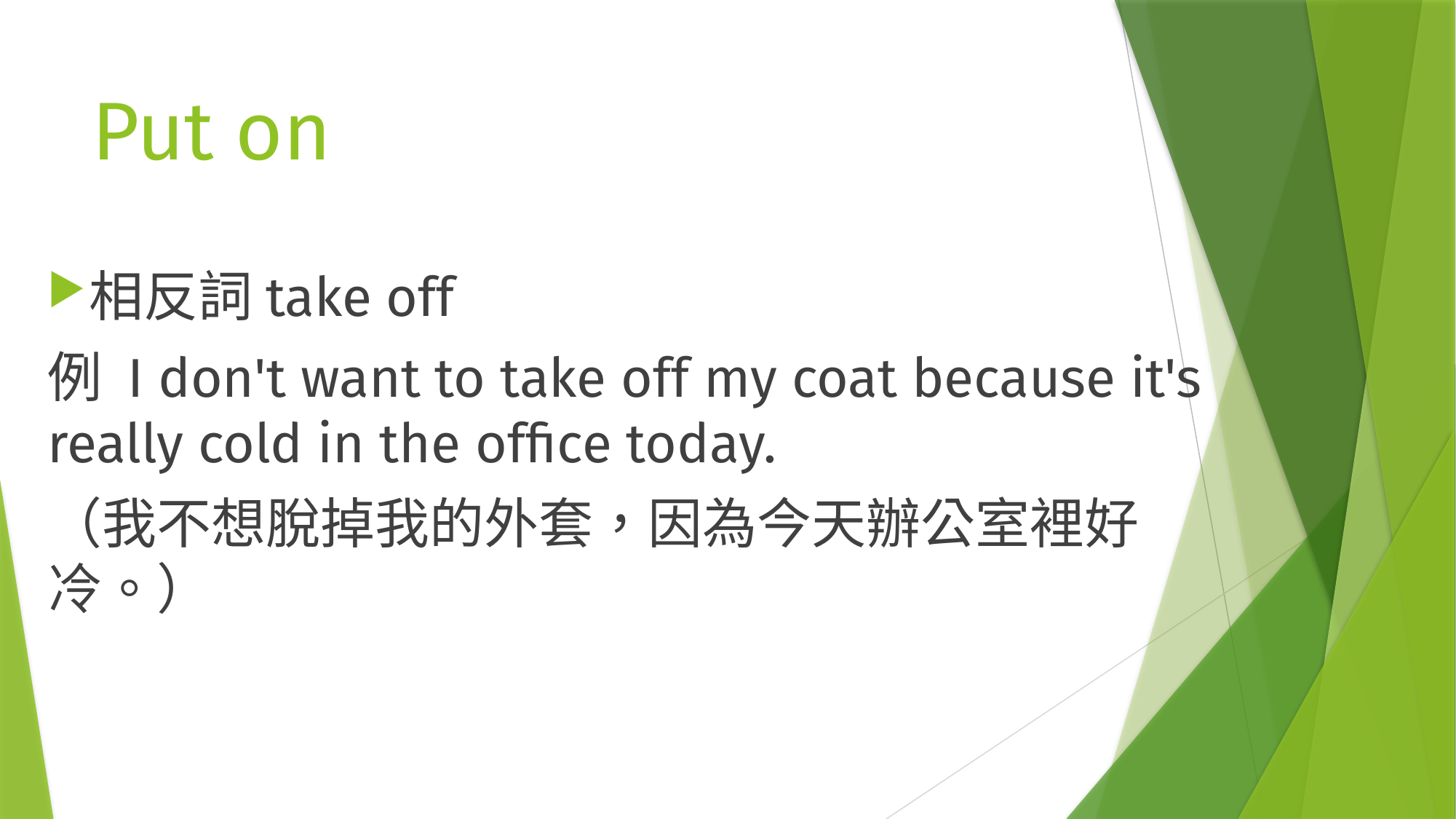

# Put on
相反詞take off
例 I don't want to take off my coat because it's really cold in the office today.
（我不想脫掉我的外套，因為今天辦公室裡好冷。）